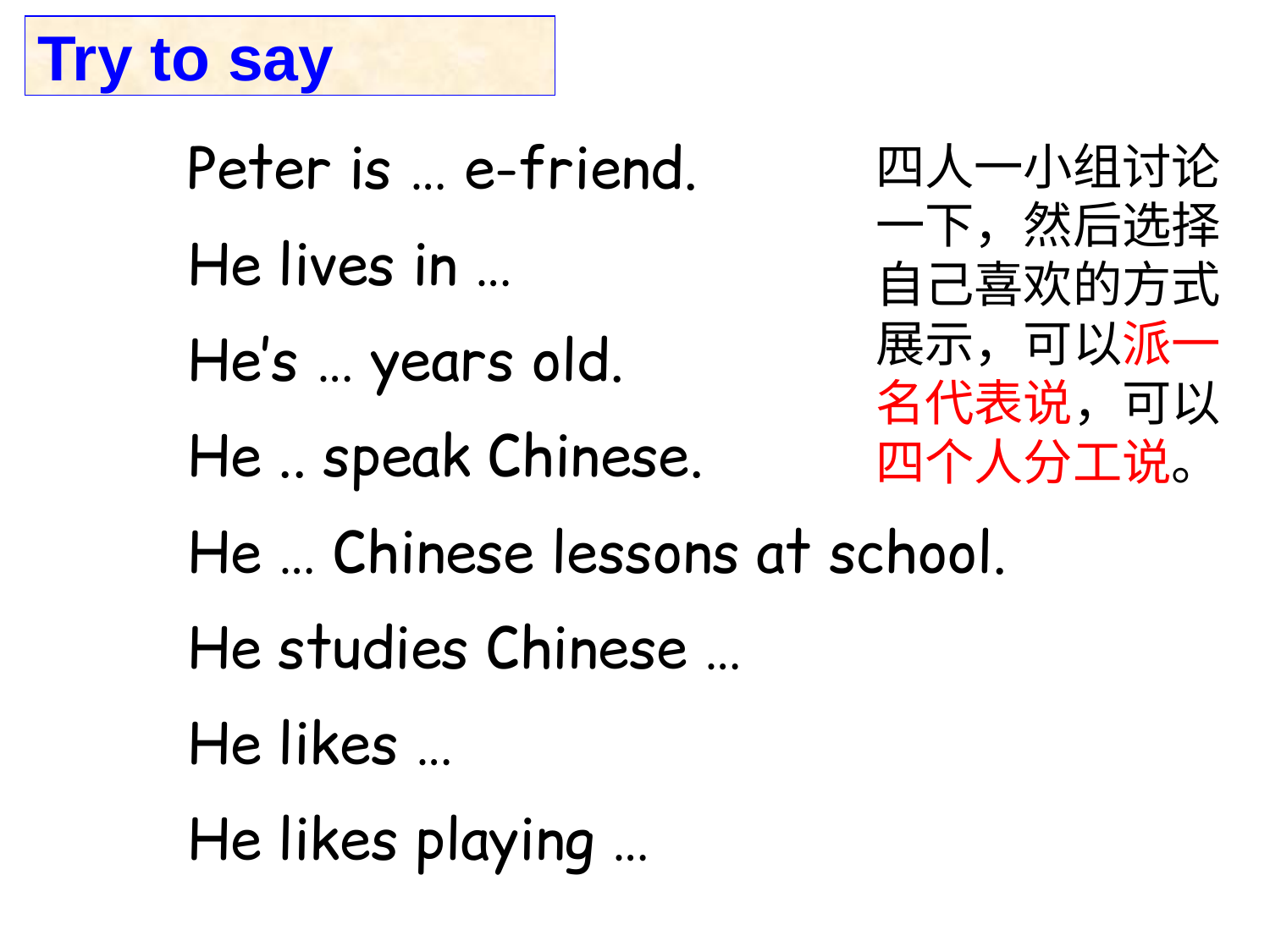

Try to say
Peter is … e-friend.
He lives in …
He’s … years old.
He .. speak Chinese.
He … Chinese lessons at school.
He studies Chinese …
He likes …
He likes playing …
四人一小组讨论一下，然后选择自己喜欢的方式展示，可以派一名代表说，可以四个人分工说。